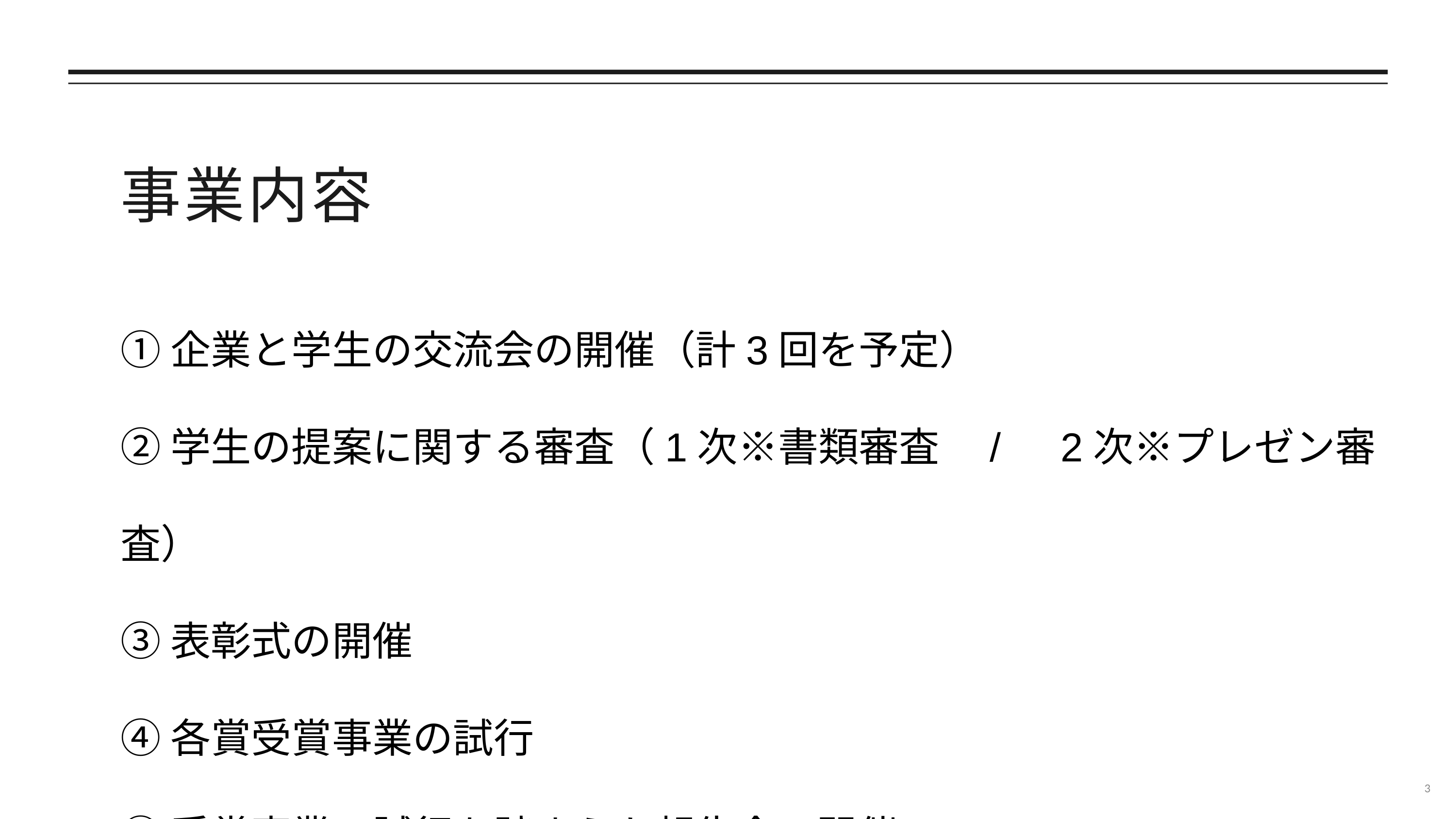

事業内容
①企業と学生の交流会の開催（計3回を予定）
②学生の提案に関する審査（1次※書類審査　/　2次※プレゼン審査）
③表彰式の開催
④各賞受賞事業の試行
⑤受賞事業の試行を踏まえた報告会の開催
3